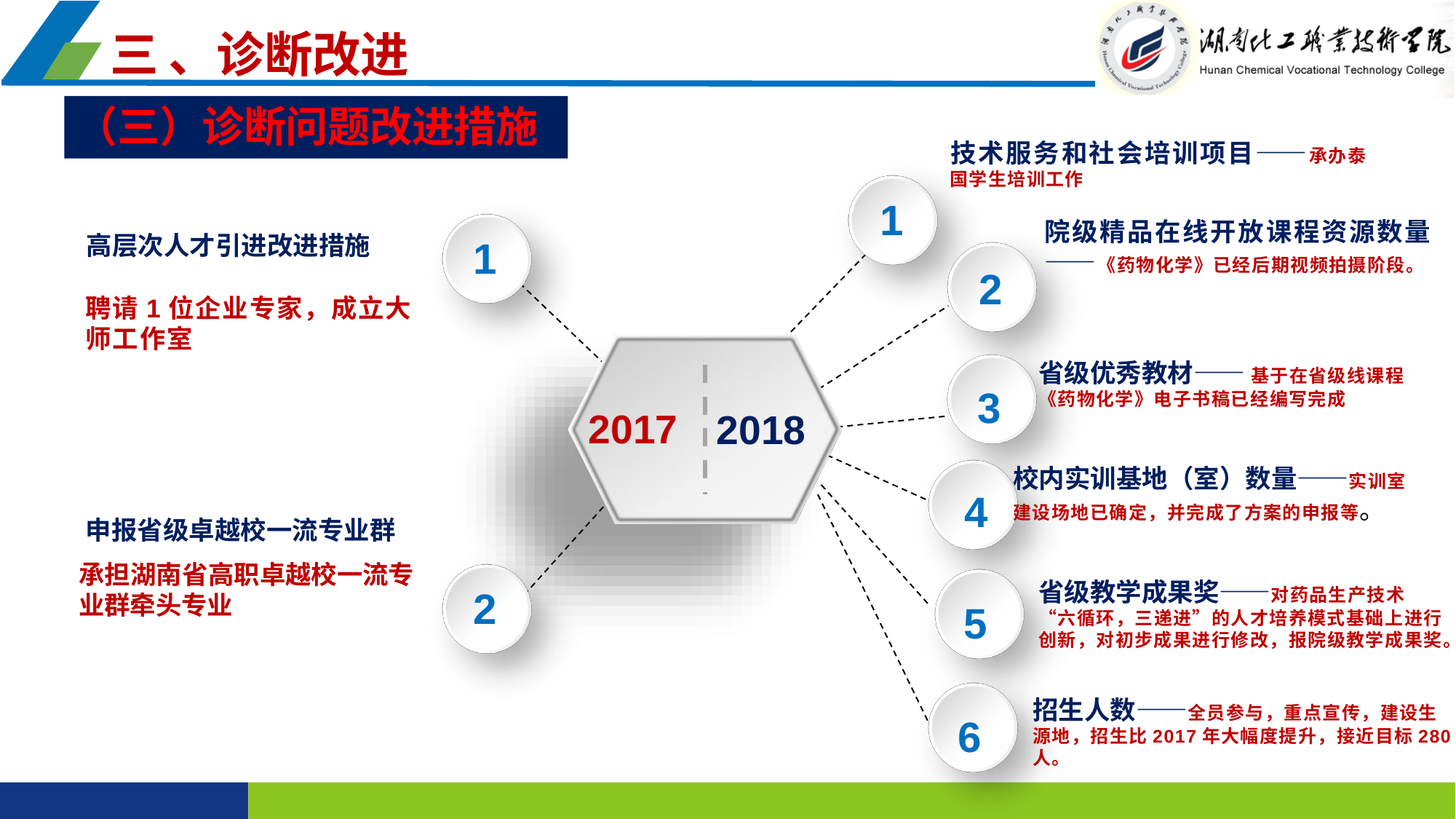

三 、诊断改进

（三）诊断问题改进措施
技术服务和社会培训项目——承办泰国学生培训工作

1
院级精品在线开放课程资源数量——《药物化学》已经后期视频拍摄阶段。

高层次人才引进改进措施
1

2
聘请1位企业专家，成立大师工作室

省级优秀教材—— 基于在省级线课程《药物化学》电子书稿已经编写完成

3
2017
2018

校内实训基地（室）数量——实训室建设场地已确定，并完成了方案的申报等。

4

申报省级卓越校一流专业群

承担湖南省高职卓越校一流专业群牵头专业
省级教学成果奖——对药品生产技术“六循环，三递进”的人才培养模式基础上进行创新，对初步成果进行修改，报院级教学成果奖。

2
5

招生人数——全员参与，重点宣传，建设生源地，招生比2017年大幅度提升，接近目标280人。
6